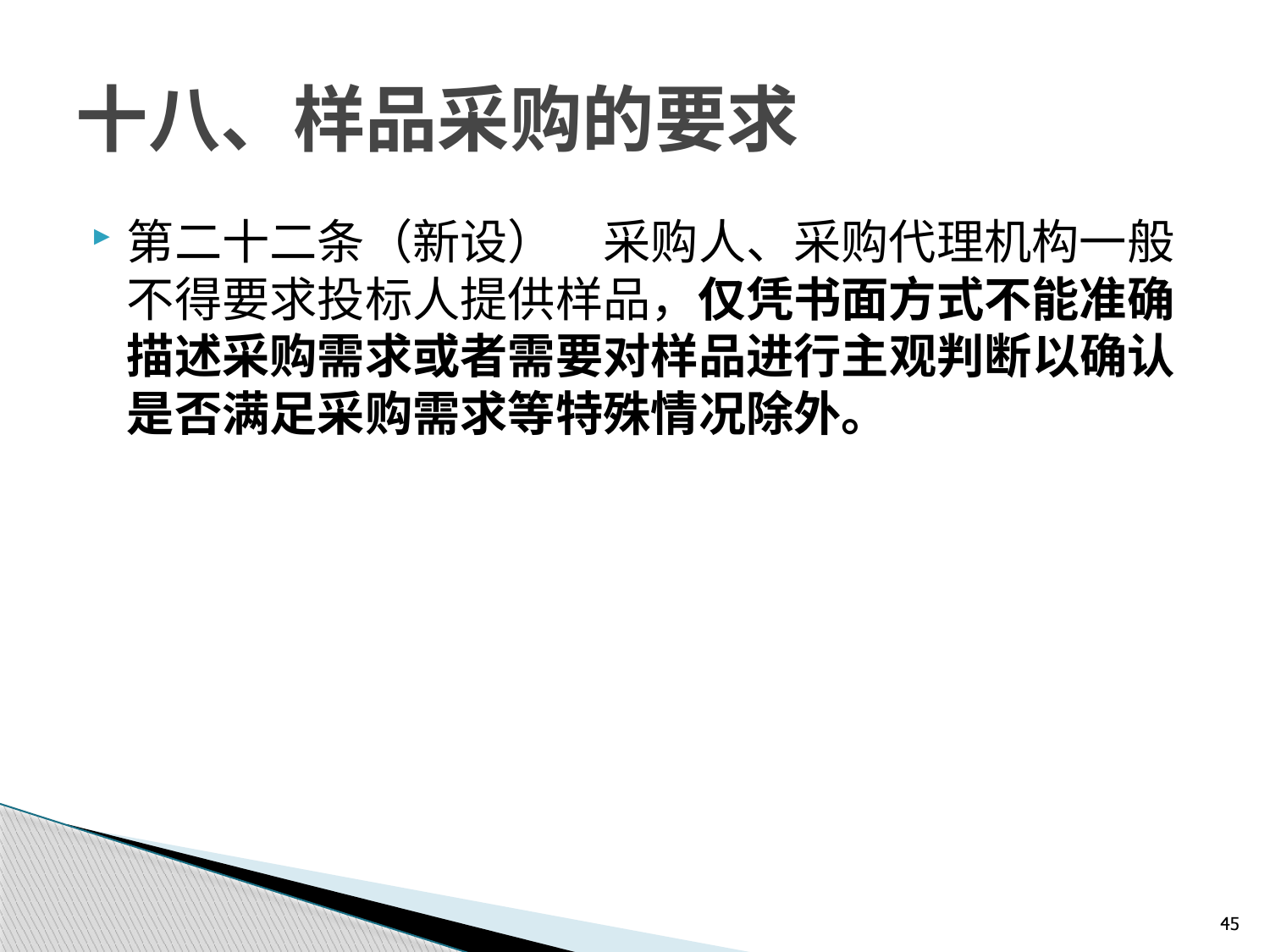

# 十八、样品采购的要求
第二十二条（新设）　采购人、采购代理机构一般不得要求投标人提供样品，仅凭书面方式不能准确描述采购需求或者需要对样品进行主观判断以确认是否满足采购需求等特殊情况除外。
45